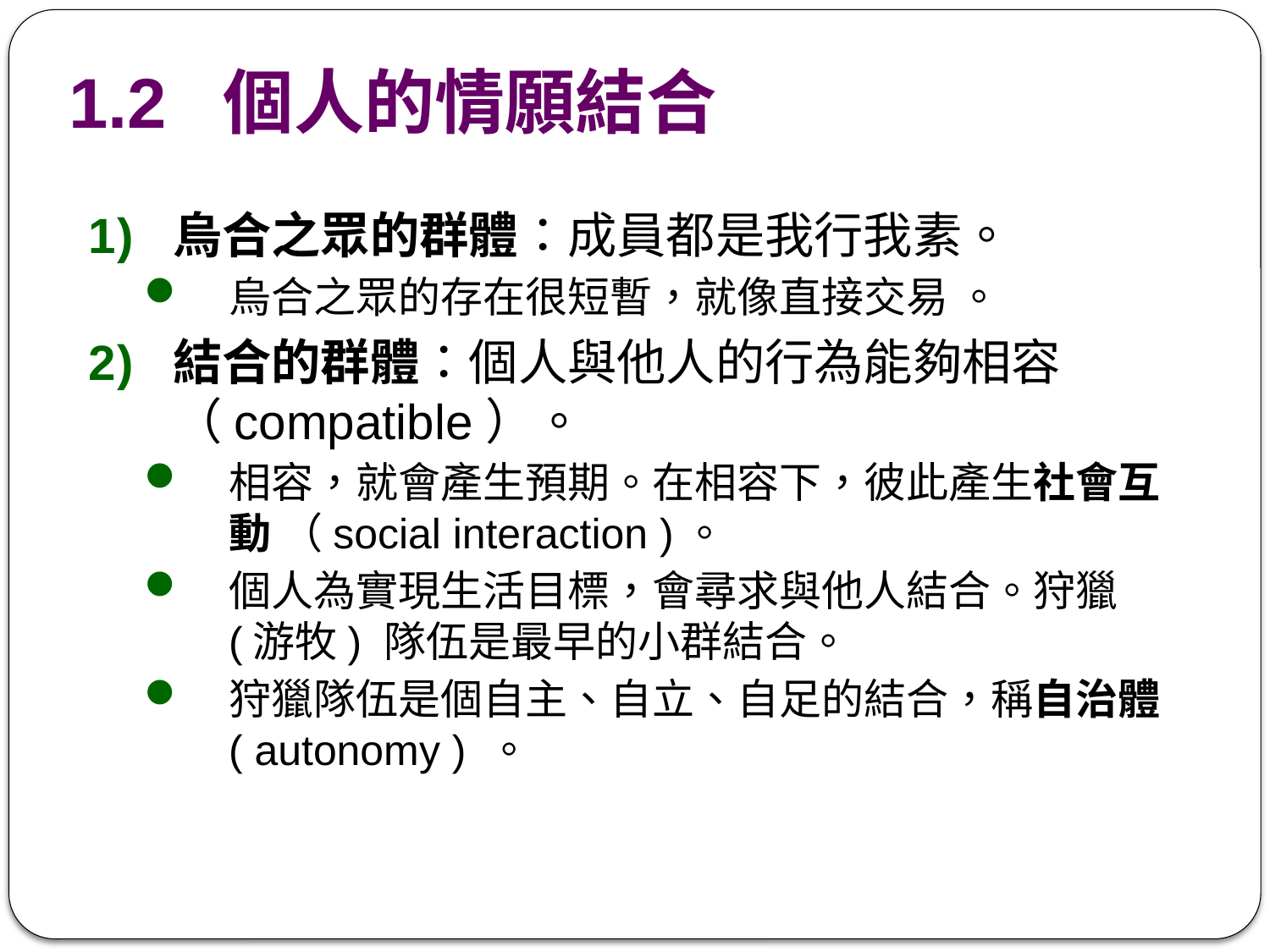

# 1.2  個人的情願結合
烏合之眾的群體：成員都是我行我素。
烏合之眾的存在很短暫，就像直接交易 。
結合的群體：個人與他人的行為能夠相容（compatible）。
相容，就會產生預期。在相容下，彼此產生社會互動 （social interaction )。
個人為實現生活目標，會尋求與他人結合。狩獵(游牧) 隊伍是最早的小群結合。
狩獵隊伍是個自主、自立、自足的結合，稱自治體 ( autonomy ) 。

5